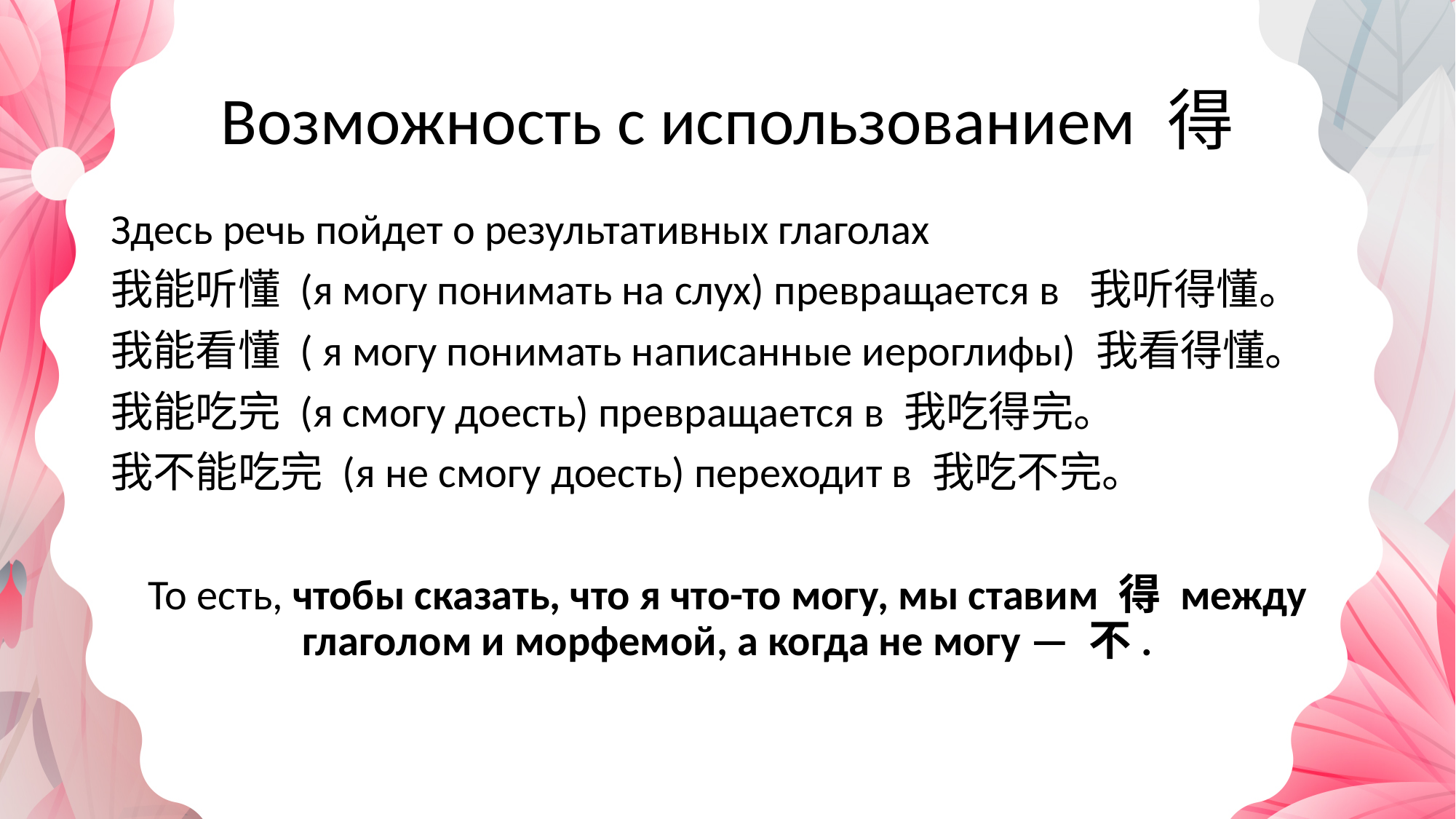

# Возможность с использованием 得
Здесь речь пойдет о результативных глаголах
我能听懂 (я могу понимать на слух) превращается в  我听得懂。
我能看懂 ( я могу понимать написанные иероглифы) 我看得懂。
我能吃完 (я смогу доесть) превращается в 我吃得完。
我不能吃完 (я не смогу доесть) переходит в 我吃不完。

То есть, чтобы сказать, что я что-то могу, мы ставим 得 между глаголом и морфемой, а когда не могу — 不.